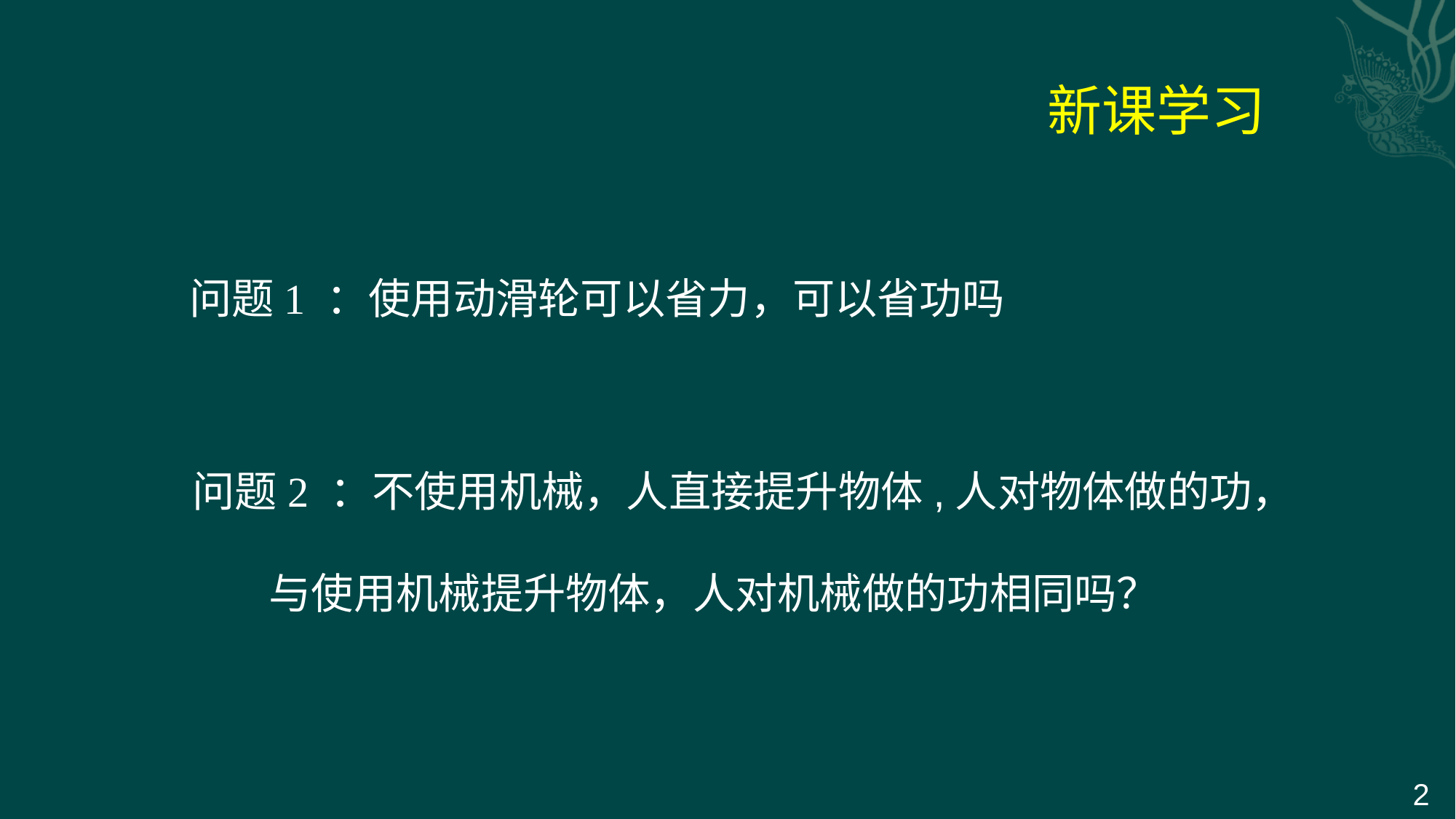

新课学习
问题1 ：使用动滑轮可以省力，可以省功吗
问题2 ：不使用机械，人直接提升物体,人对物体做的功，

       与使用机械提升物体，人对机械做的功相同吗？
2